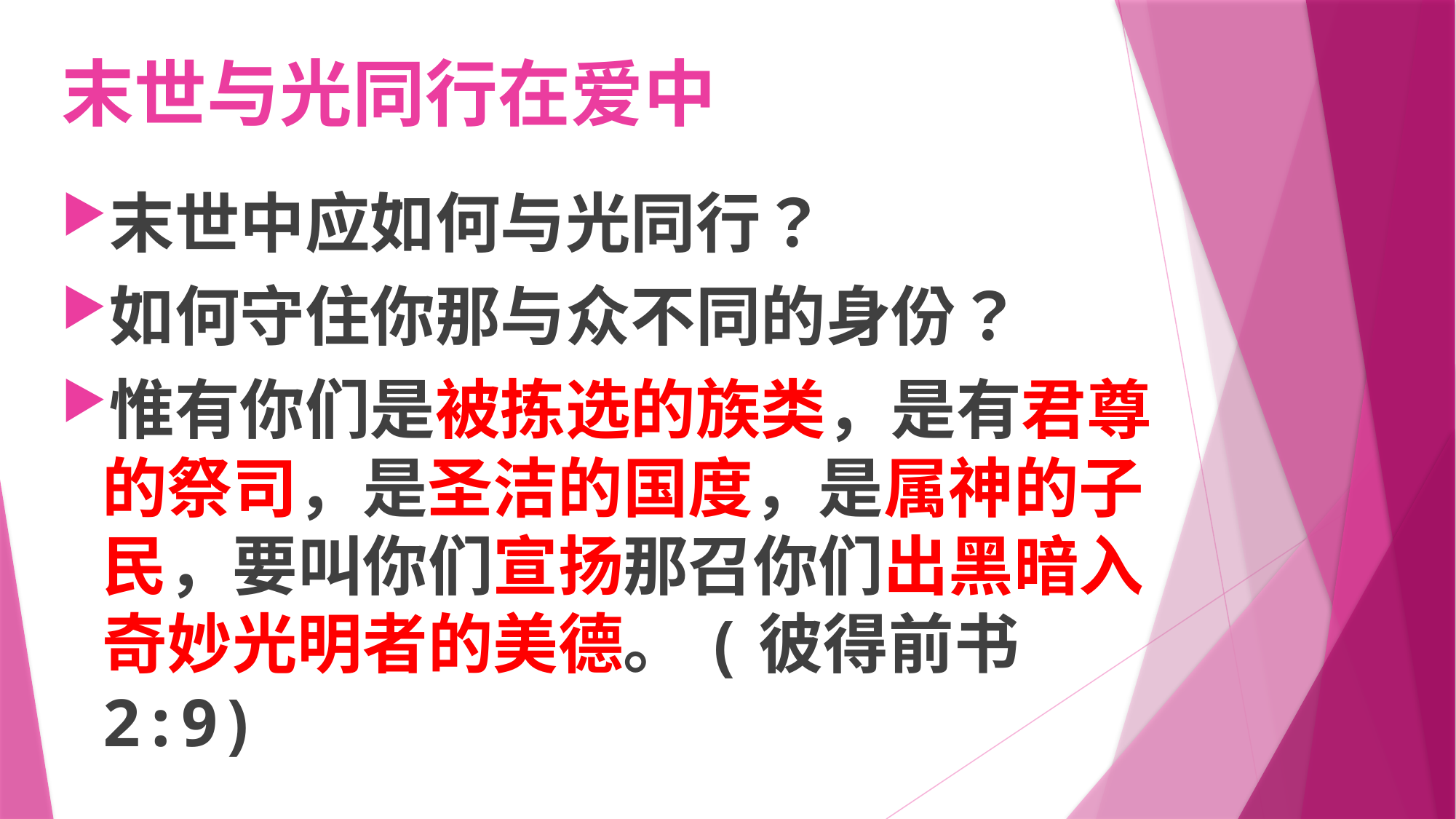

# 末世与光同行在爱中
末世中应如何与光同行？
如何守住你那与众不同的身份？
惟有你们是被拣选的族类，是有君尊的祭司，是圣洁的国度，是属神的子民，要叫你们宣扬那召你们出黑暗入奇妙光明者的美德。(彼得前书 2:9)